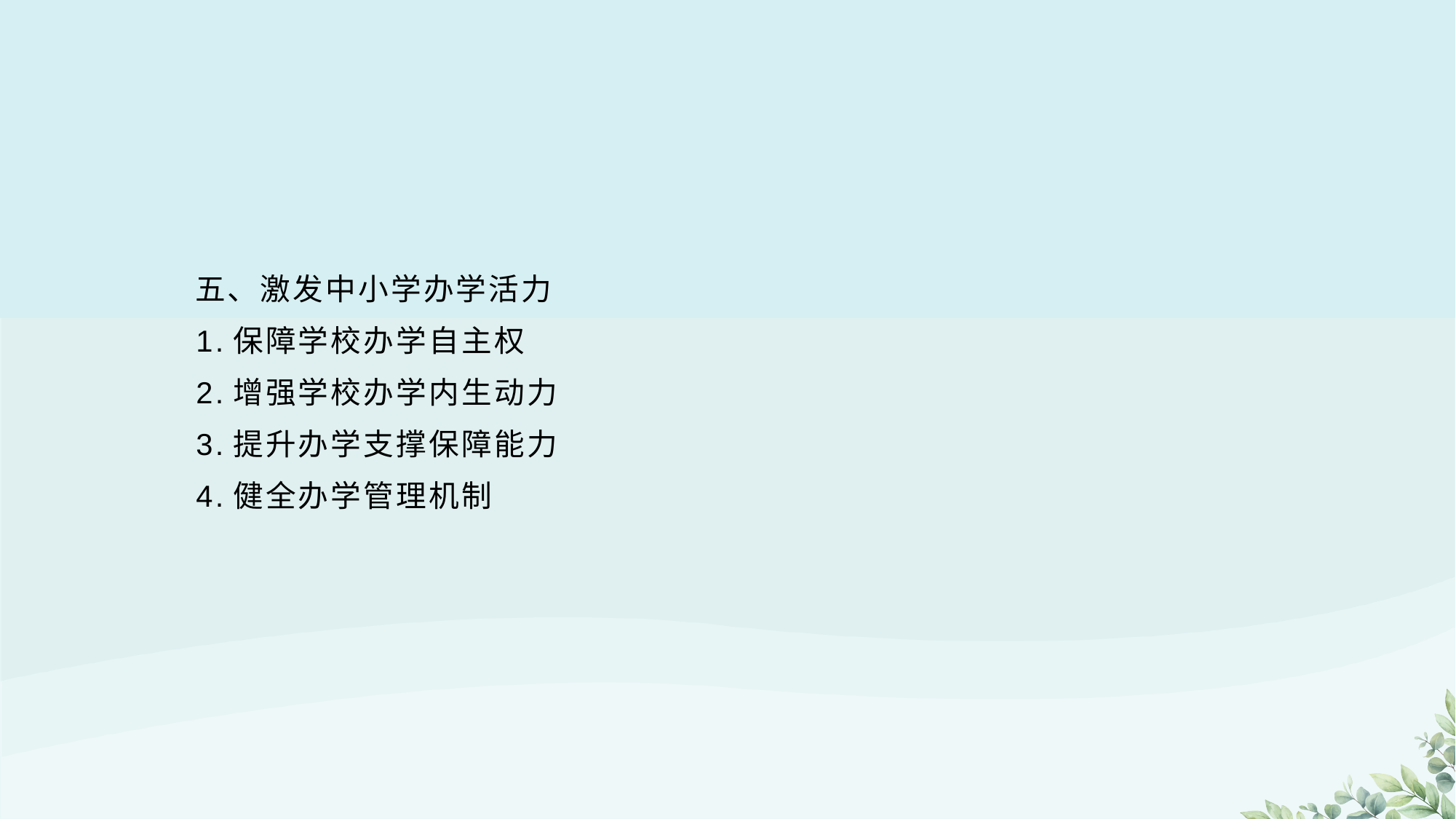

五、激发中小学办学活力
     1.保障学校办学自主权
     2.增强学校办学内生动力
     3.提升办学支撑保障能力
     4.健全办学管理机制